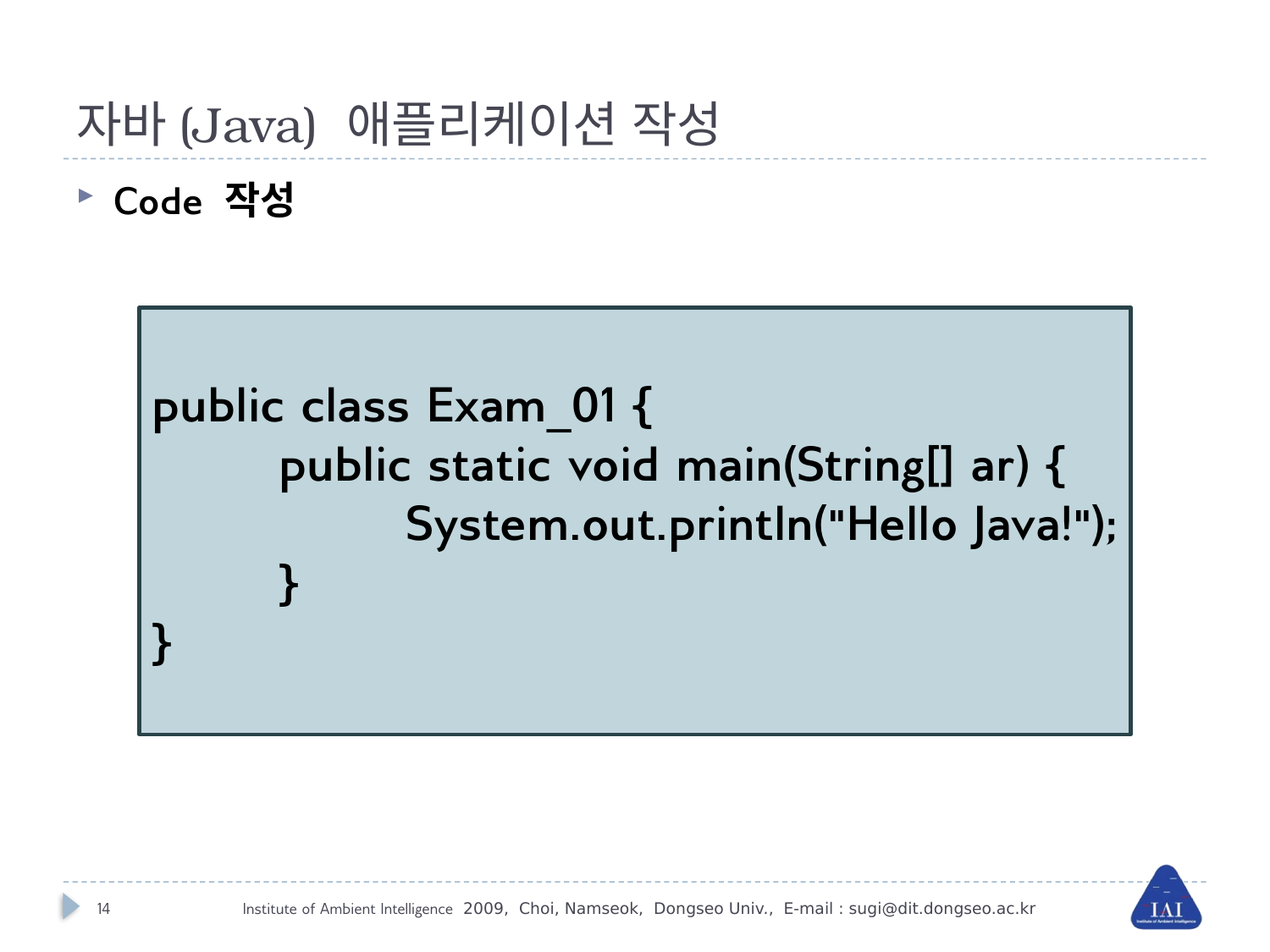

# 자바(Java) 애플리케이션 작성
Code 작성

public class Exam_01 {
	public static void main(String[] ar) {
		System.out.println("Hello Java!");
	}
}